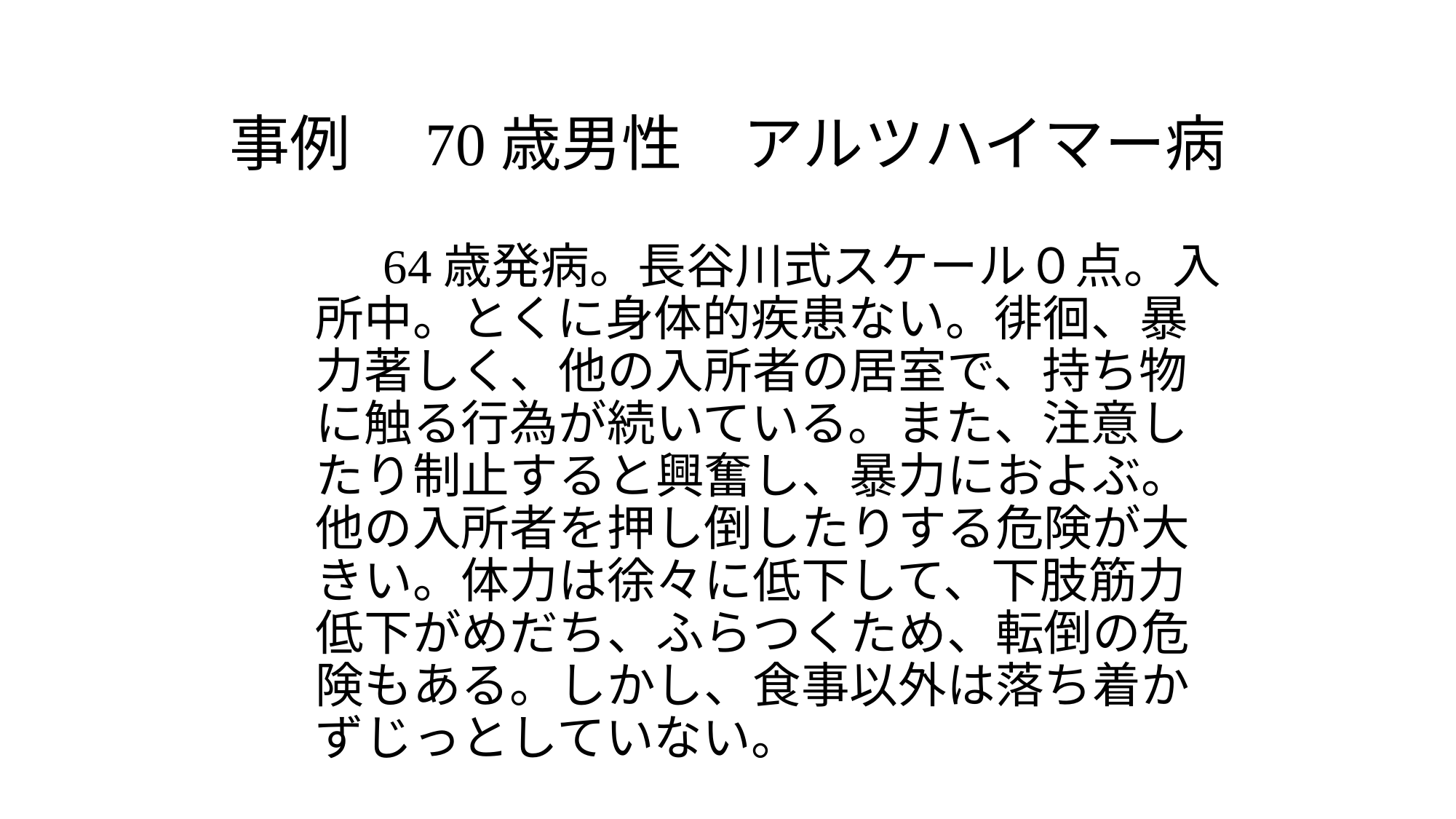

# 事例　70歳男性　アルツハイマー病
　　64歳発病。長谷川式スケール０点。入所中。とくに身体的疾患ない。徘徊、暴力著しく、他の入所者の居室で、持ち物に触る行為が続いている。また、注意したり制止すると興奮し、暴力におよぶ。他の入所者を押し倒したりする危険が大きい。体力は徐々に低下して、下肢筋力低下がめだち、ふらつくため、転倒の危険もある。しかし、食事以外は落ち着かずじっとしていない。